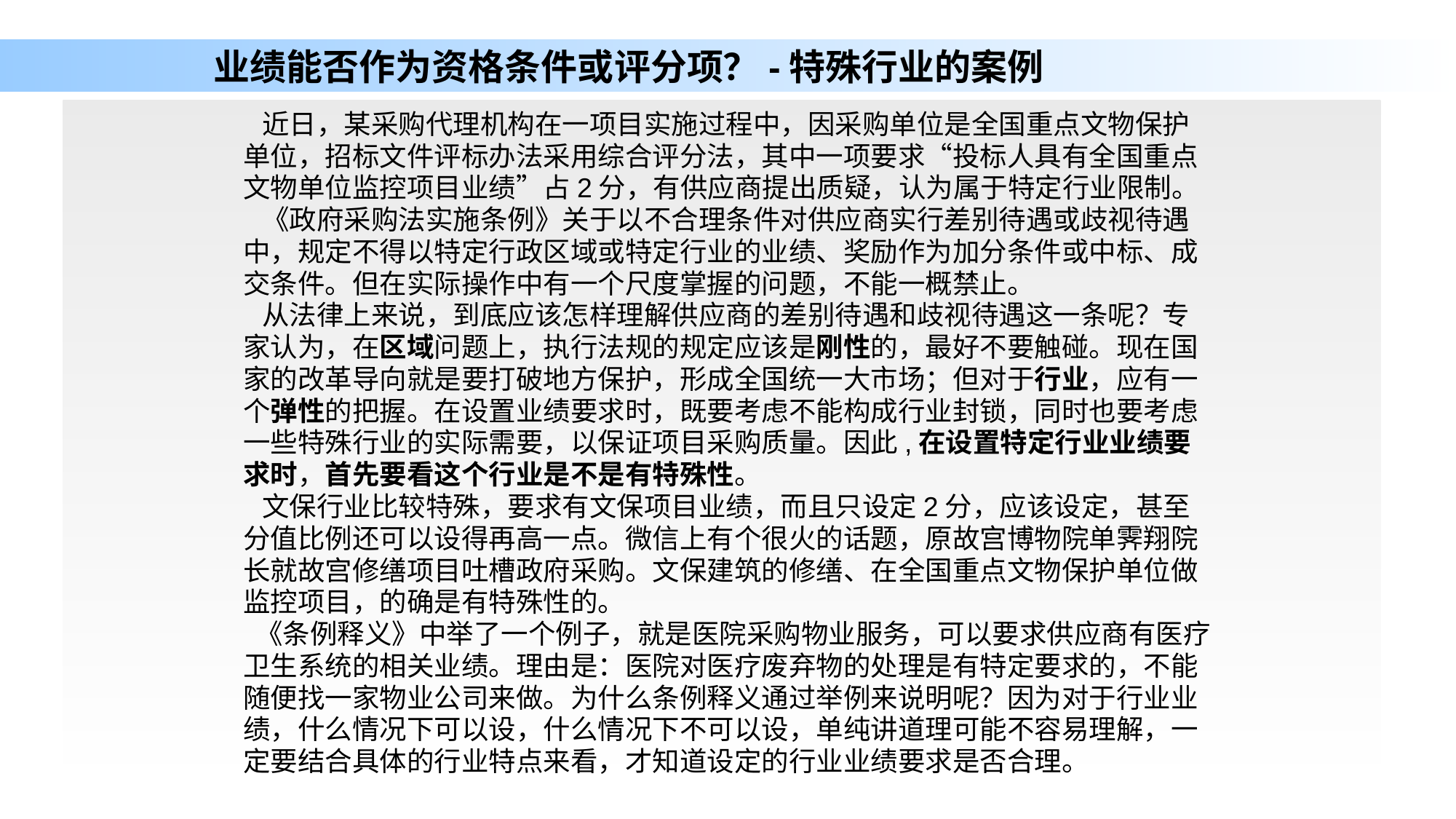

业绩能否作为资格条件或评分项？-特殊行业的案例
  近日，某采购代理机构在一项目实施过程中，因采购单位是全国重点文物保护单位，招标文件评标办法采用综合评分法，其中一项要求“投标人具有全国重点文物单位监控项目业绩”占2分，有供应商提出质疑，认为属于特定行业限制。
  《政府采购法实施条例》关于以不合理条件对供应商实行差别待遇或歧视待遇中，规定不得以特定行政区域或特定行业的业绩、奖励作为加分条件或中标、成交条件。但在实际操作中有一个尺度掌握的问题，不能一概禁止。
  从法律上来说，到底应该怎样理解供应商的差别待遇和歧视待遇这一条呢？专家认为，在区域问题上，执行法规的规定应该是刚性的，最好不要触碰。现在国家的改革导向就是要打破地方保护，形成全国统一大市场；但对于行业，应有一个弹性的把握。在设置业绩要求时，既要考虑不能构成行业封锁，同时也要考虑一些特殊行业的实际需要，以保证项目采购质量。因此,在设置特定行业业绩要求时，首先要看这个行业是不是有特殊性。
  文保行业比较特殊，要求有文保项目业绩，而且只设定2分，应该设定，甚至分值比例还可以设得再高一点。微信上有个很火的话题，原故宫博物院单霁翔院长就故宫修缮项目吐槽政府采购。文保建筑的修缮、在全国重点文物保护单位做监控项目，的确是有特殊性的。
 《条例释义》中举了一个例子，就是医院采购物业服务，可以要求供应商有医疗卫生系统的相关业绩。理由是：医院对医疗废弃物的处理是有特定要求的，不能随便找一家物业公司来做。为什么条例释义通过举例来说明呢？因为对于行业业绩，什么情况下可以设，什么情况下不可以设，单纯讲道理可能不容易理解，一定要结合具体的行业特点来看，才知道设定的行业业绩要求是否合理。